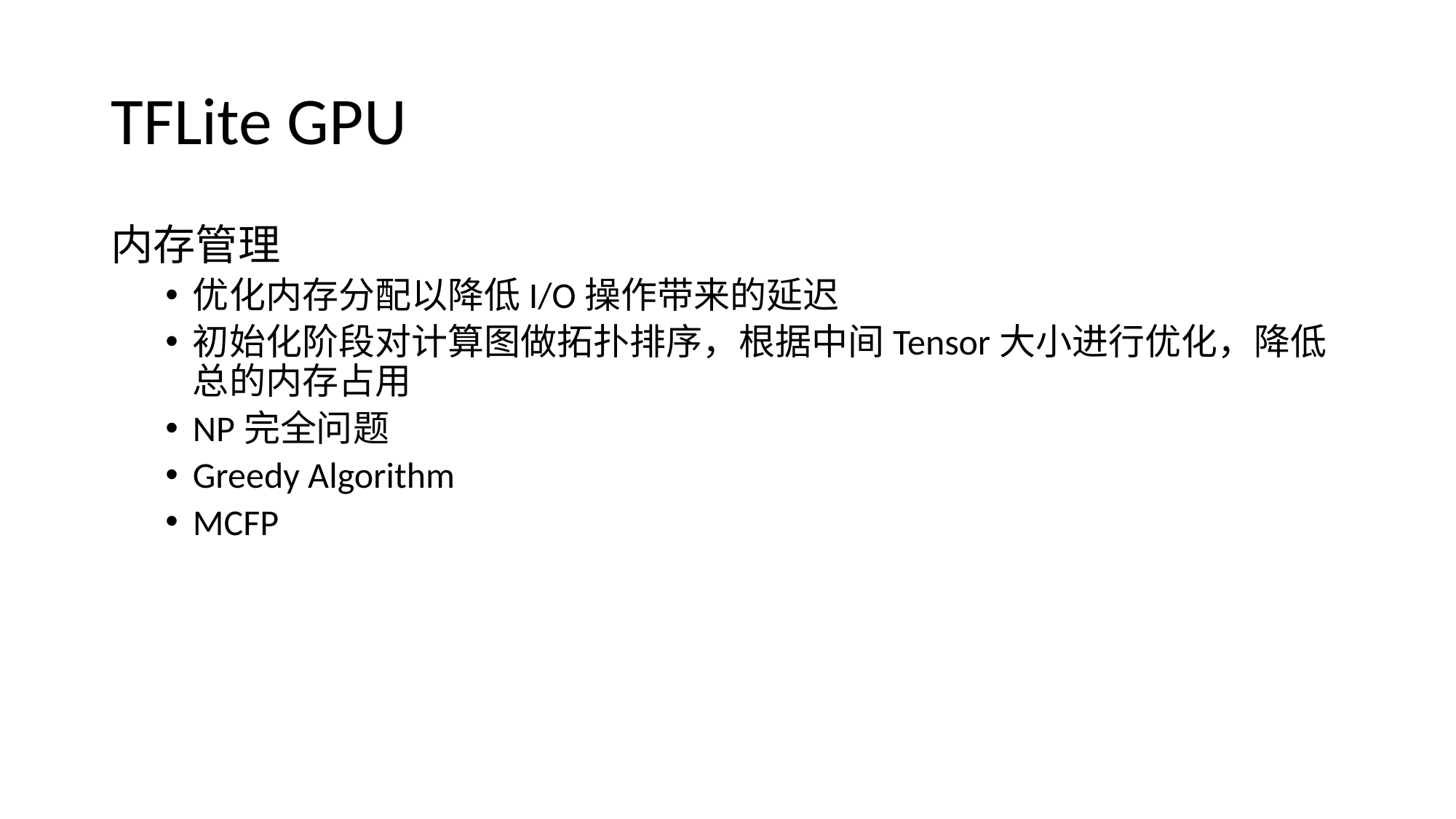

# TFLite GPU
内存管理
优化内存分配以降低I/O操作带来的延迟
初始化阶段对计算图做拓扑排序，根据中间Tensor大小进行优化，降低总的内存占用
NP完全问题
Greedy Algorithm
MCFP